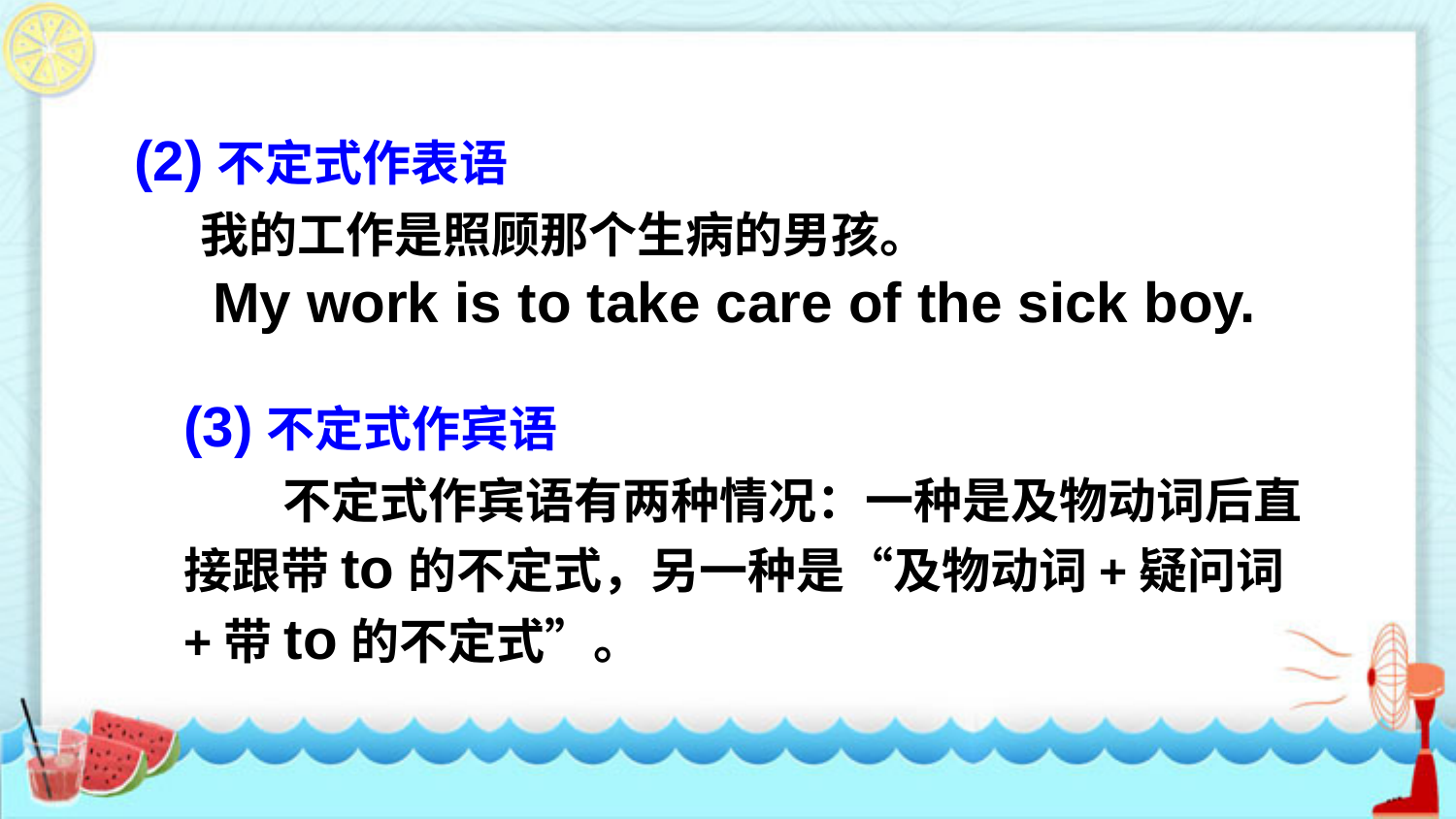

(2)不定式作表语
     我的工作是照顾那个生病的男孩。
     My work is to take care of the sick boy.
(3)不定式作宾语
        不定式作宾语有两种情况：一种是及物动词后直接跟带to的不定式，另一种是“及物动词+疑问词+带to的不定式”。